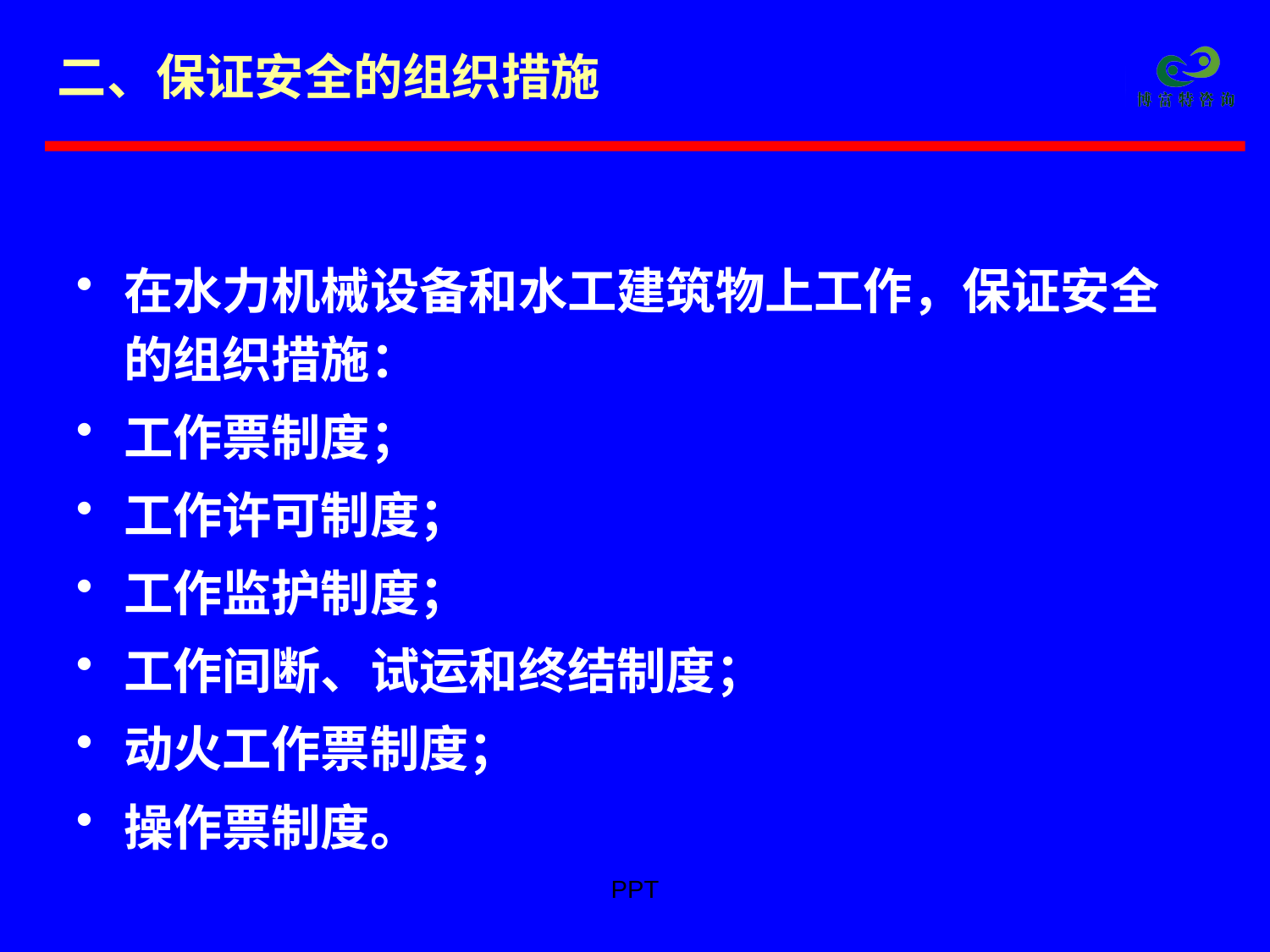

# 二、保证安全的组织措施

在水力机械设备和水工建筑物上工作，保证安全的组织措施：
工作票制度；
工作许可制度；
工作监护制度；
工作间断、试运和终结制度；
动火工作票制度；
操作票制度。
PPT